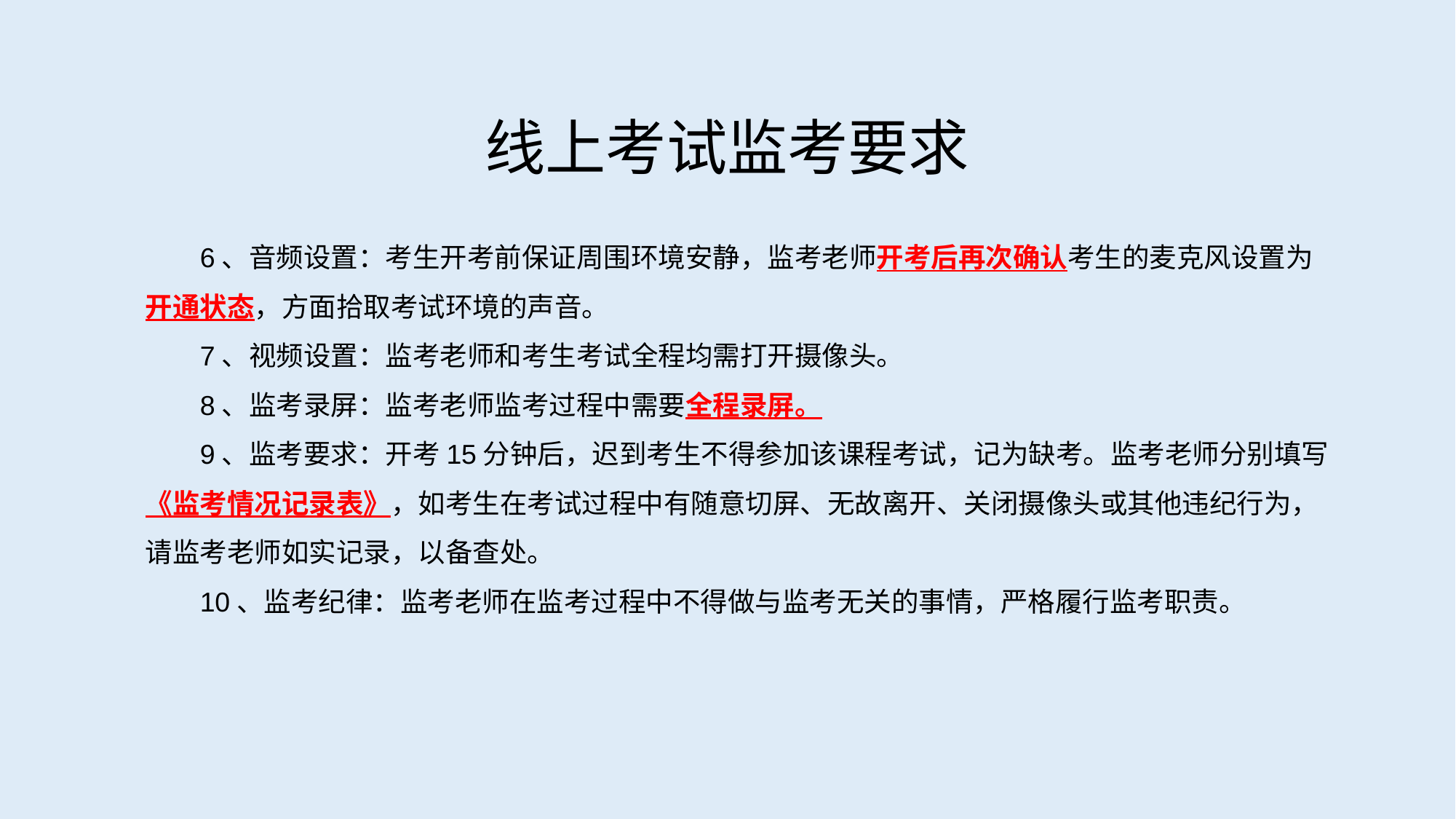

线上考试监考要求
6、音频设置：考生开考前保证周围环境安静，监考老师开考后再次确认考生的麦克风设置为开通状态，方面拾取考试环境的声音。
7、视频设置：监考老师和考生考试全程均需打开摄像头。
8、监考录屏：监考老师监考过程中需要全程录屏。
9、监考要求：开考15分钟后，迟到考生不得参加该课程考试，记为缺考。监考老师分别填写《监考情况记录表》，如考生在考试过程中有随意切屏、无故离开、关闭摄像头或其他违纪行为，请监考老师如实记录，以备查处。
10、监考纪律：监考老师在监考过程中不得做与监考无关的事情，严格履行监考职责。